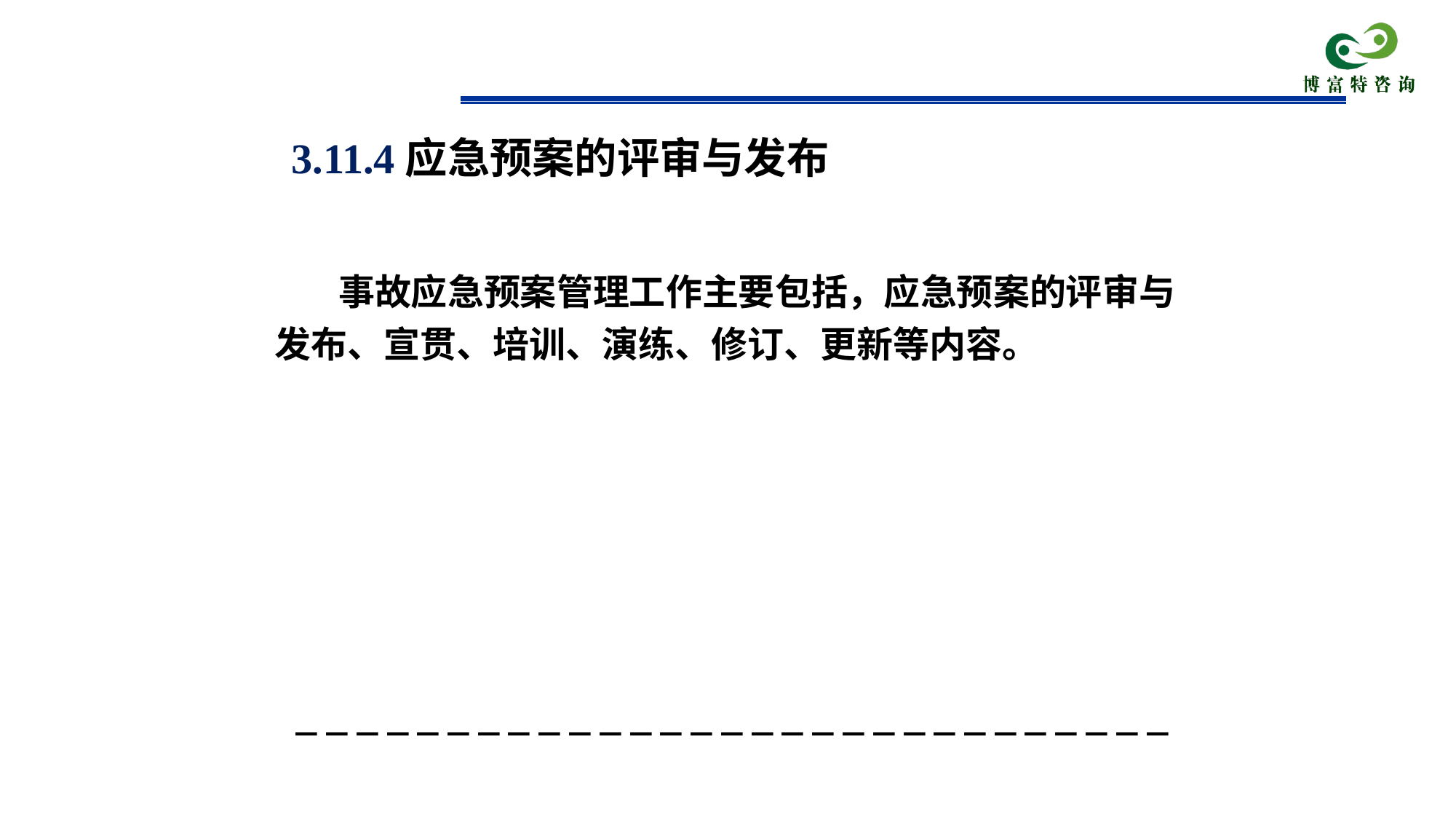

3.11.4应急预案的评审与发布
# 事故应急预案管理工作主要包括，应急预案的评审与发布、宣贯、培训、演练、修订、更新等内容。
－－－－－－－－－－－－－－－－－－－－－－－－－－－－－